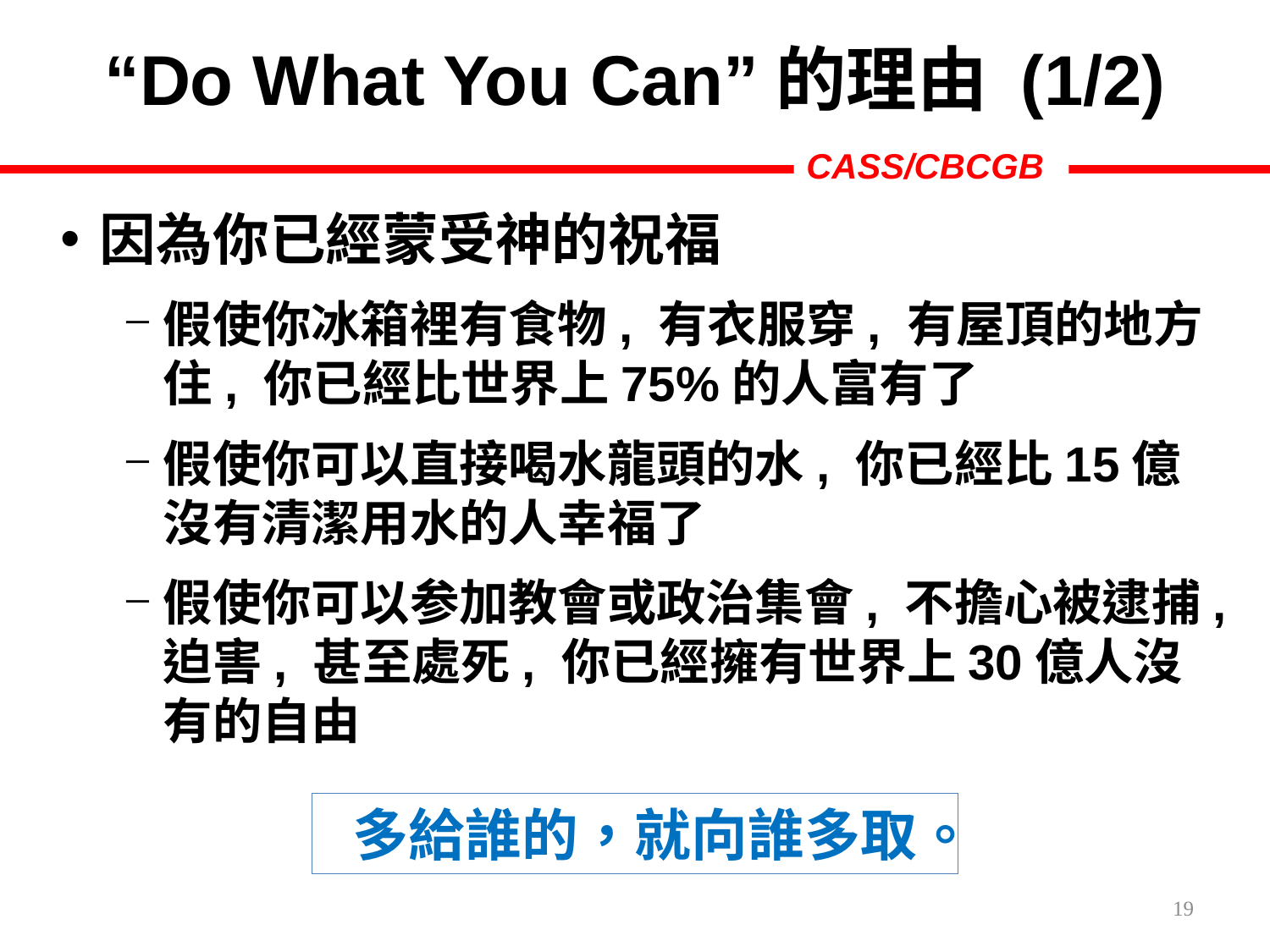

“Do What You Can”的理由 (1/2)
因為你已經蒙受神的祝福
假使你冰箱裡有食物, 有衣服穿, 有屋頂的地方住, 你已經比世界上75%的人富有了
假使你可以直接喝水龍頭的水, 你已經比15億沒有清潔用水的人幸福了
假使你可以参加教會或政治集會, 不擔心被逮捕,迫害, 甚至處死, 你已經擁有世界上30億人沒有的自由
多給誰的，就向誰多取。
19